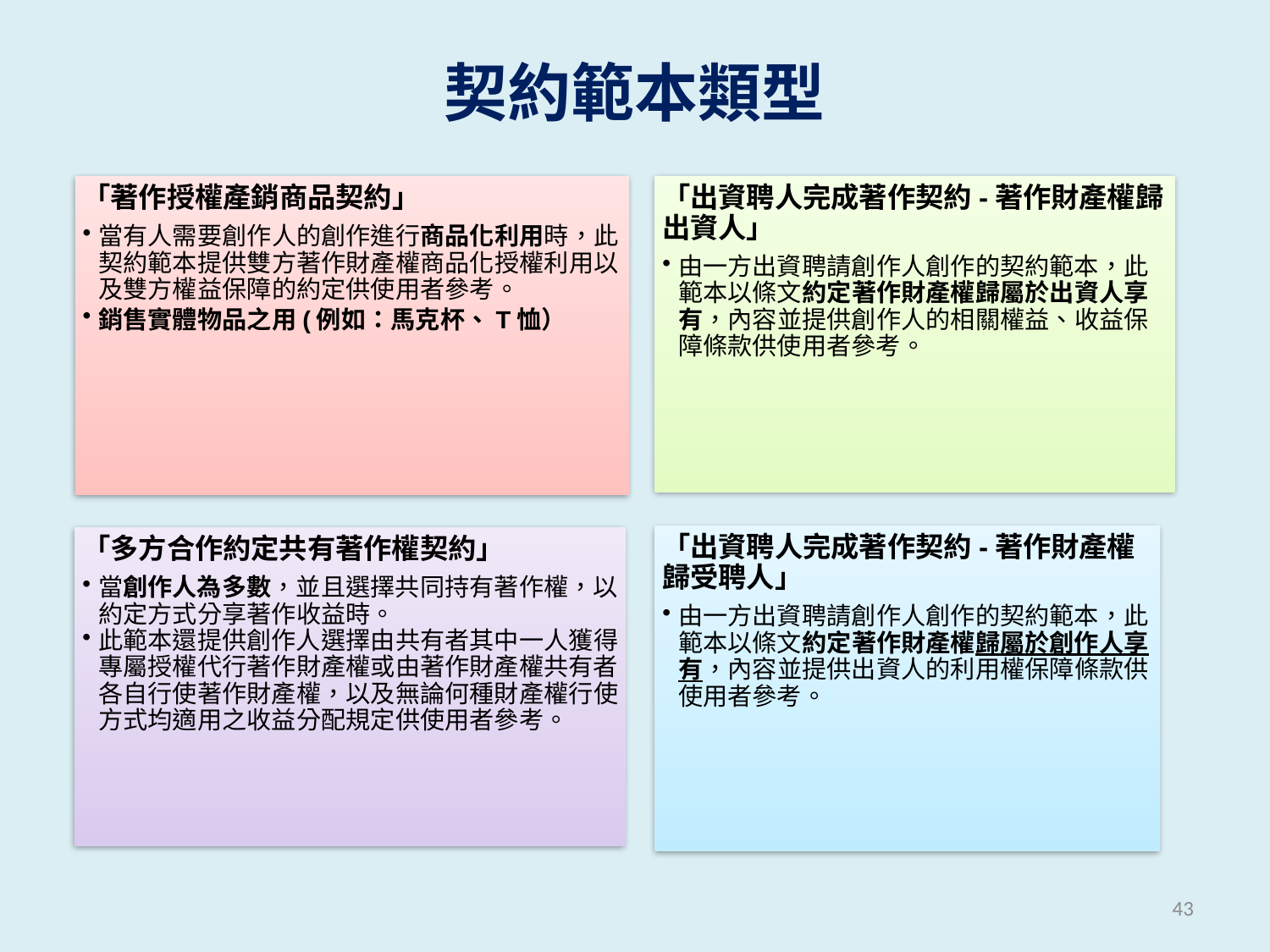

契約範本類型
「著作授權產銷商品契約」
當有人需要創作人的創作進行商品化利用時，此契約範本提供雙方著作財產權商品化授權利用以及雙方權益保障的約定供使用者參考。
銷售實體物品之用(例如：馬克杯、T恤）
「出資聘人完成著作契約-著作財產權歸出資人」
由一方出資聘請創作人創作的契約範本，此範本以條文約定著作財產權歸屬於出資人享有，內容並提供創作人的相關權益、收益保障條款供使用者參考。
「多方合作約定共有著作權契約」
當創作人為多數，並且選擇共同持有著作權，以約定方式分享著作收益時。
此範本還提供創作人選擇由共有者其中一人獲得專屬授權代行著作財產權或由著作財產權共有者各自行使著作財產權，以及無論何種財產權行使方式均適用之收益分配規定供使用者參考。
「出資聘人完成著作契約-著作財產權歸受聘人」
由一方出資聘請創作人創作的契約範本，此範本以條文約定著作財產權歸屬於創作人享有，內容並提供出資人的利用權保障條款供使用者參考。
43